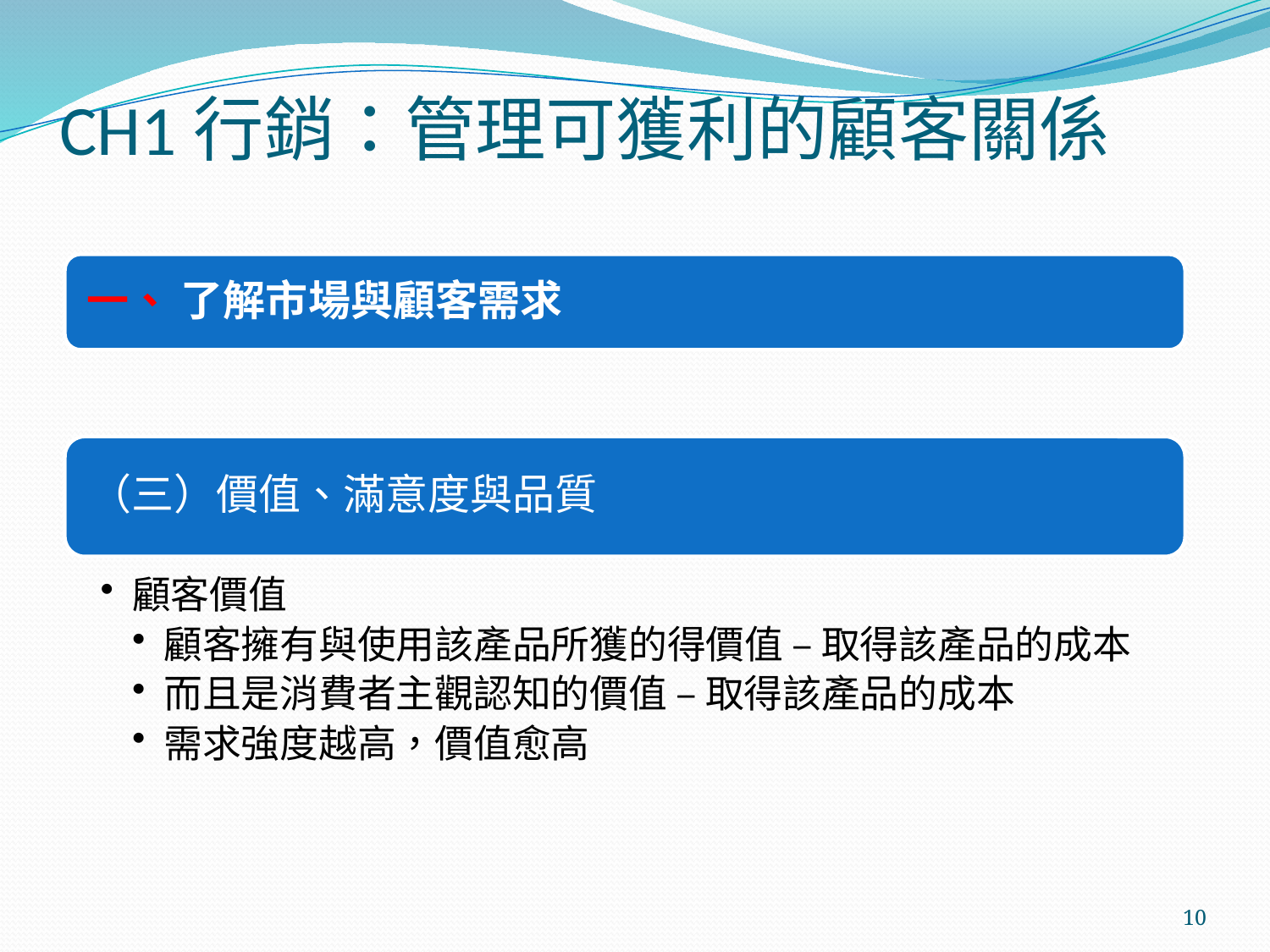

# CH1行銷：管理可獲利的顧客關係
一、 了解市場與顧客需求
（三）價值、滿意度與品質
顧客價值
顧客擁有與使用該產品所獲的得價值 – 取得該產品的成本
而且是消費者主觀認知的價值 – 取得該產品的成本
需求強度越高，價值愈高
10